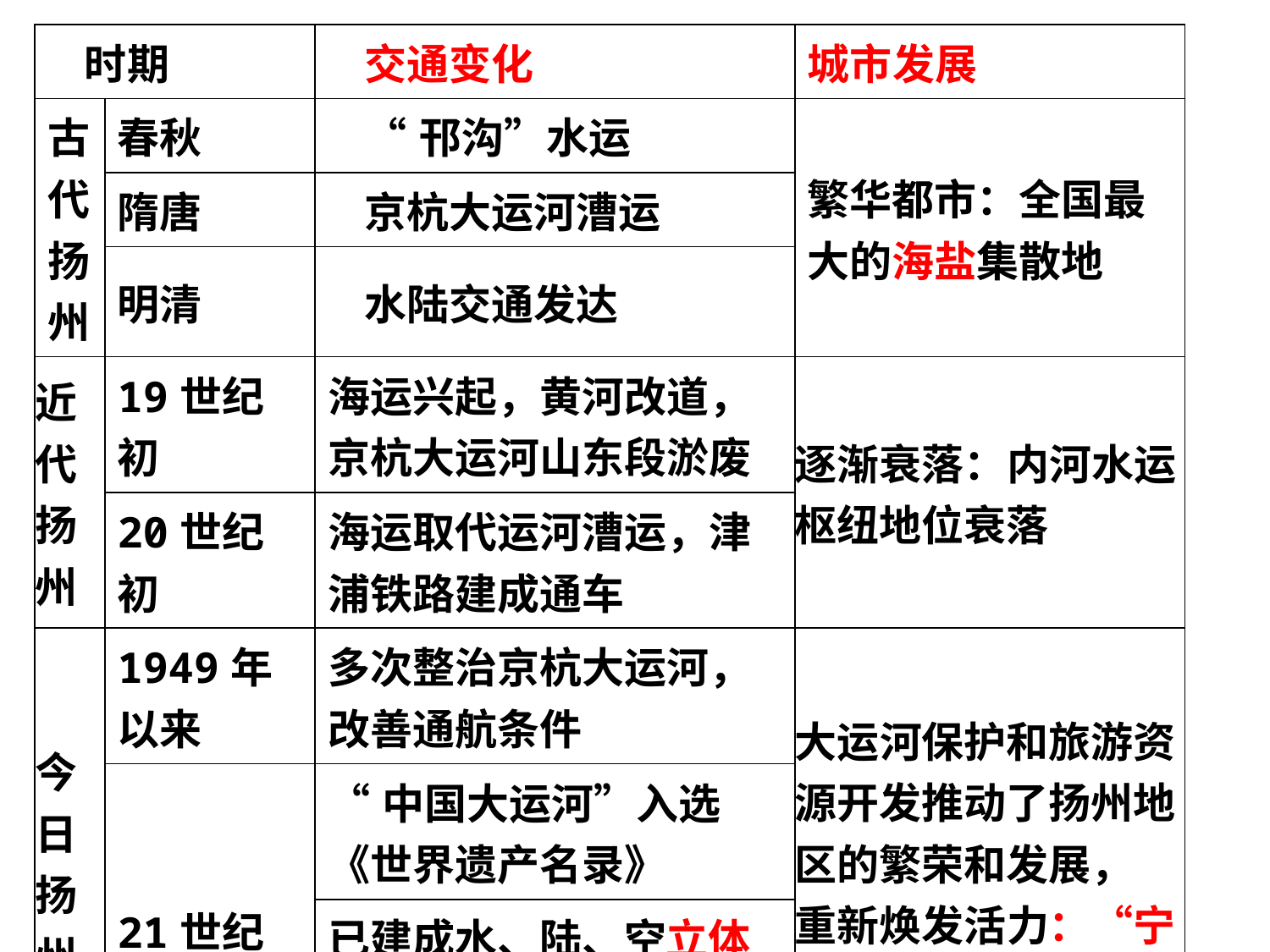

| 时期 |  | 交通变化 | 城市发展 |
| --- | --- | --- | --- |
| 古代扬州 | 春秋 | “邗沟”水运 | 繁华都市：全国最大的海盐集散地 |
|  | 隋唐 | 京杭大运河漕运 |  |
|  | 明清 | 水陆交通发达 |  |
| 近代扬州 | 19世纪初 | 海运兴起，黄河改道，京杭大运河山东段淤废 | 逐渐衰落：内河水运枢纽地位衰落 |
|  | 20世纪初 | 海运取代运河漕运，津浦铁路建成通车 |  |
| 今日扬州 | 1949年以来 | 多次整治京杭大运河，改善通航条件 | 大运河保护和旅游资源开发推动了扬州地区的繁荣和发展， 重新焕发活力：“宁镇扬一体化”建设 |
|  | 21世纪 | “中国大运河”入选《世界遗产名录》 |  |
|  |  | 已建成水、陆、空立体交通运输网络；城市轨道交通相互连通 |  |